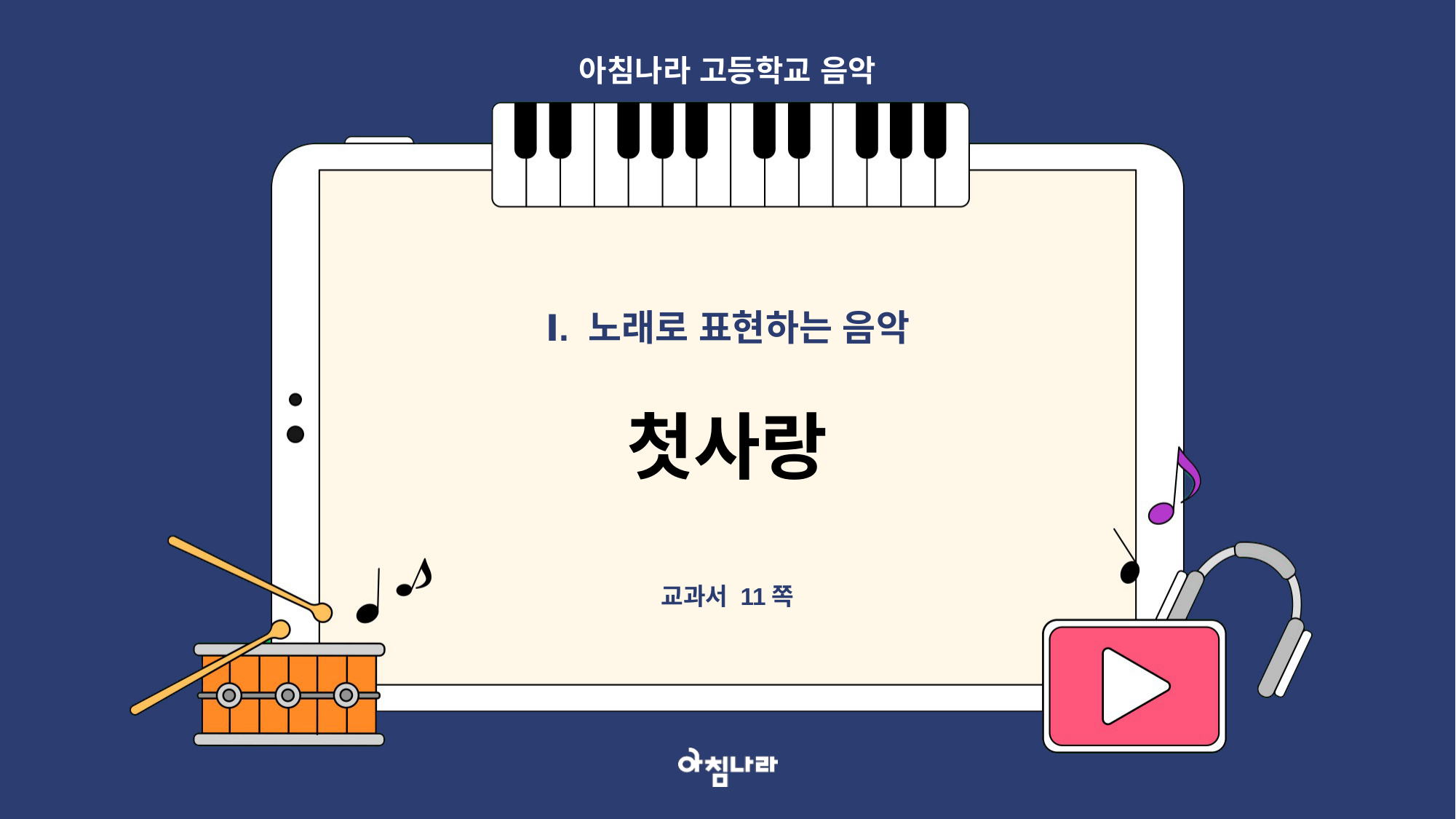

아침나라 고등학교 음악

Ⅰ. 노래로 표현하는 음악
첫사랑
교과서 11쪽